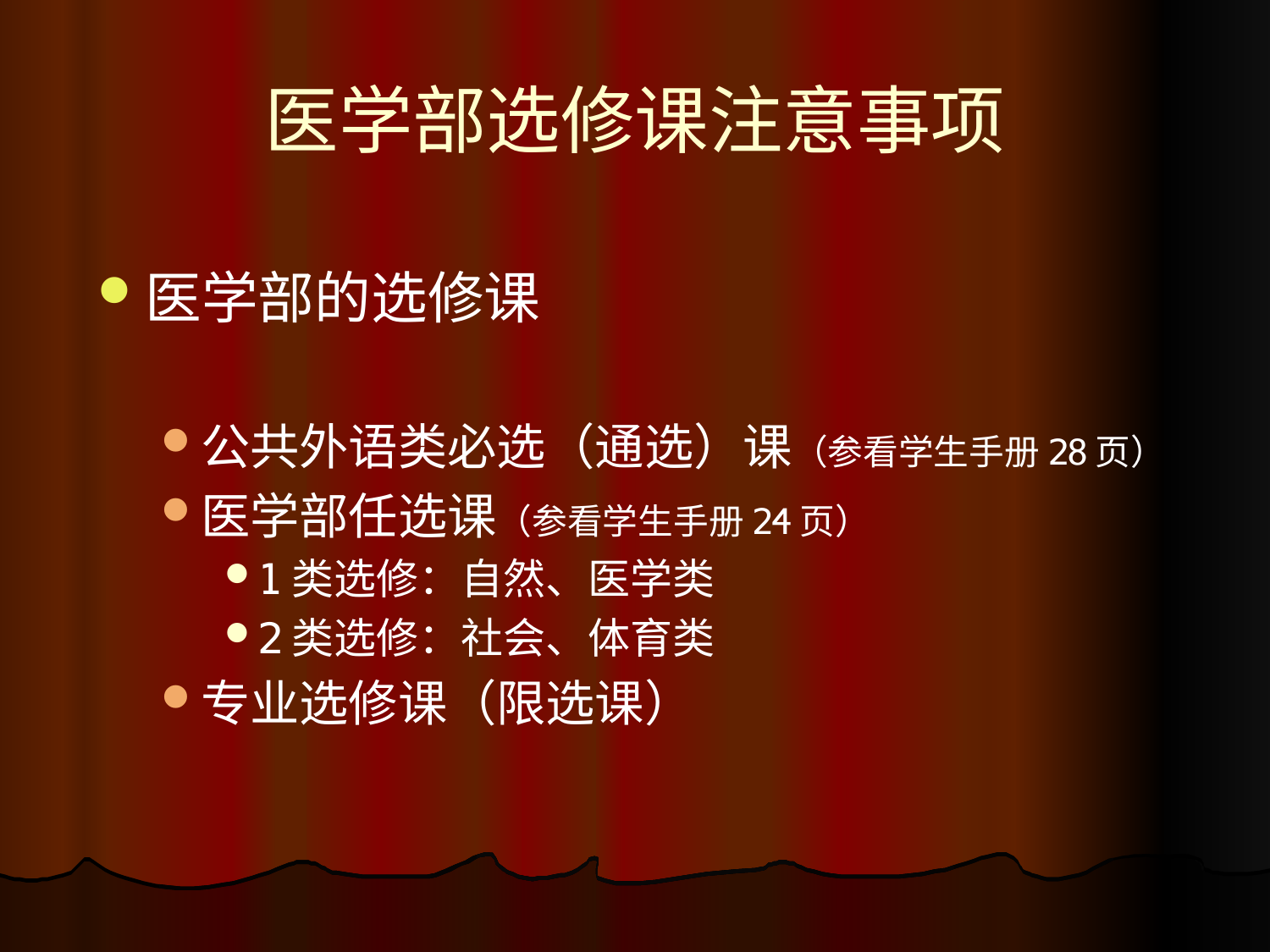

# 医学部选修课注意事项
医学部的选修课

公共外语类必选（通选）课（参看学生手册28页）
医学部任选课（参看学生手册24页）
1类选修：自然、医学类
2类选修：社会、体育类
专业选修课（限选课）